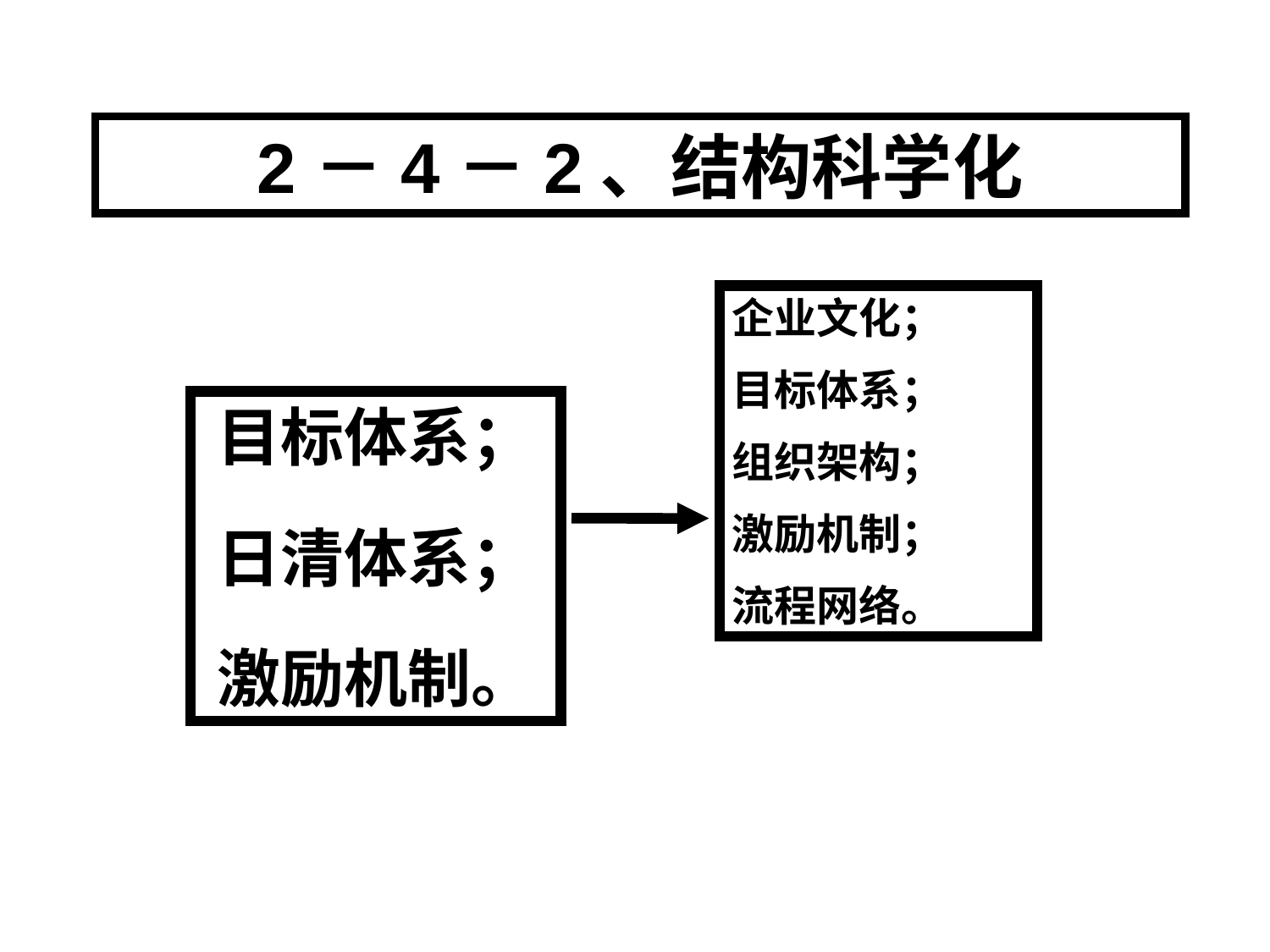

2－4－2、结构科学化
企业文化；
目标体系；
组织架构；
激励机制；
流程网络。
目标体系；
日清体系；
激励机制。